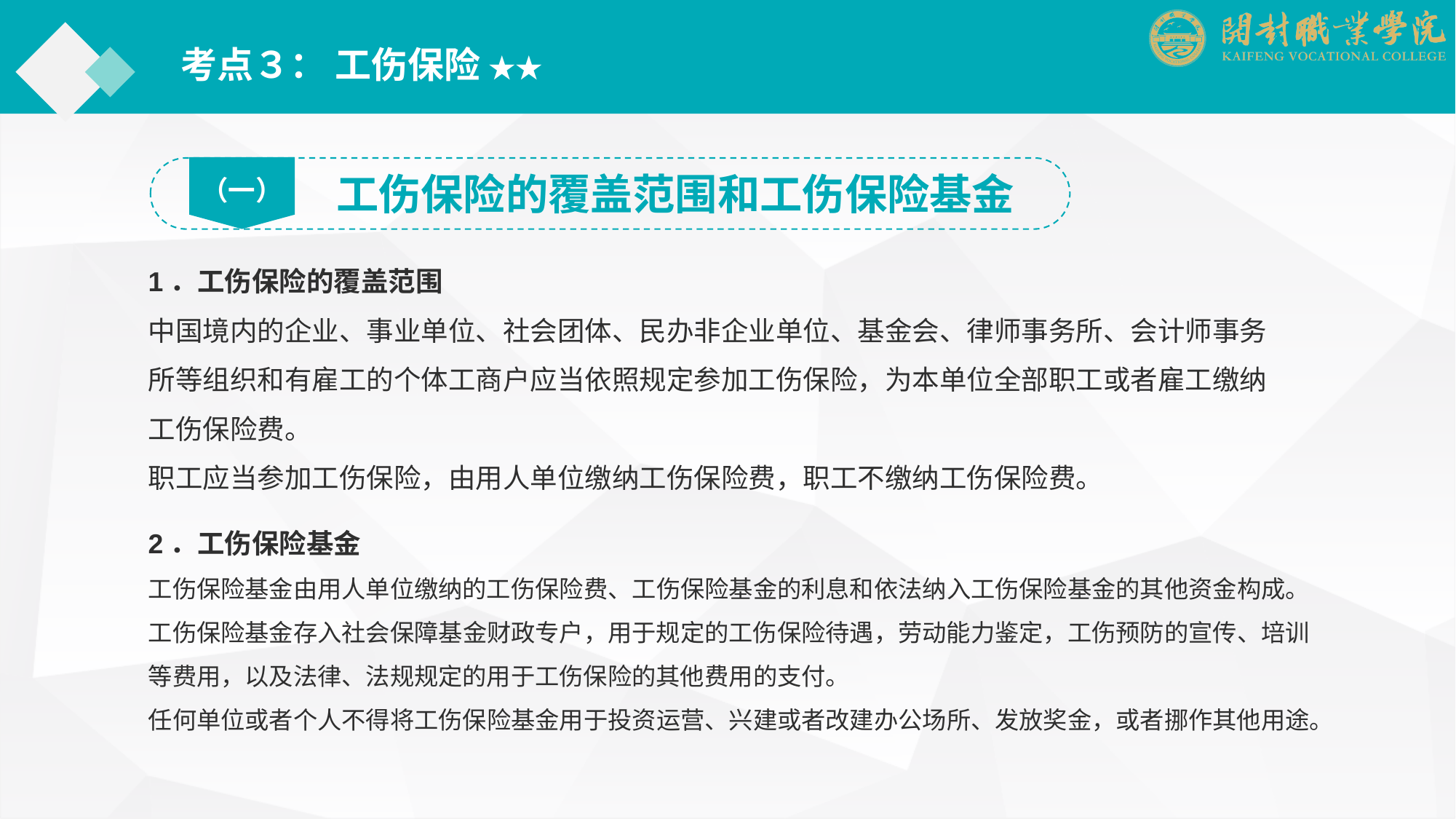

考点３： 工伤保险 ★★
（一）

工伤保险的覆盖范围和工伤保险基金
1．工伤保险的覆盖范围
中国境内的企业、事业单位、社会团体、民办非企业单位、基金会、律师事务所、会计师事务所等组织和有雇工的个体工商户应当依照规定参加工伤保险，为本单位全部职工或者雇工缴纳工伤保险费。
职工应当参加工伤保险，由用人单位缴纳工伤保险费，职工不缴纳工伤保险费。
2．工伤保险基金
工伤保险基金由用人单位缴纳的工伤保险费、工伤保险基金的利息和依法纳入工伤保险基金的其他资金构成。
工伤保险基金存入社会保障基金财政专户，用于规定的工伤保险待遇，劳动能力鉴定，工伤预防的宣传、培训等费用，以及法律、法规规定的用于工伤保险的其他费用的支付。
任何单位或者个人不得将工伤保险基金用于投资运营、兴建或者改建办公场所、发放奖金，或者挪作其他用途。